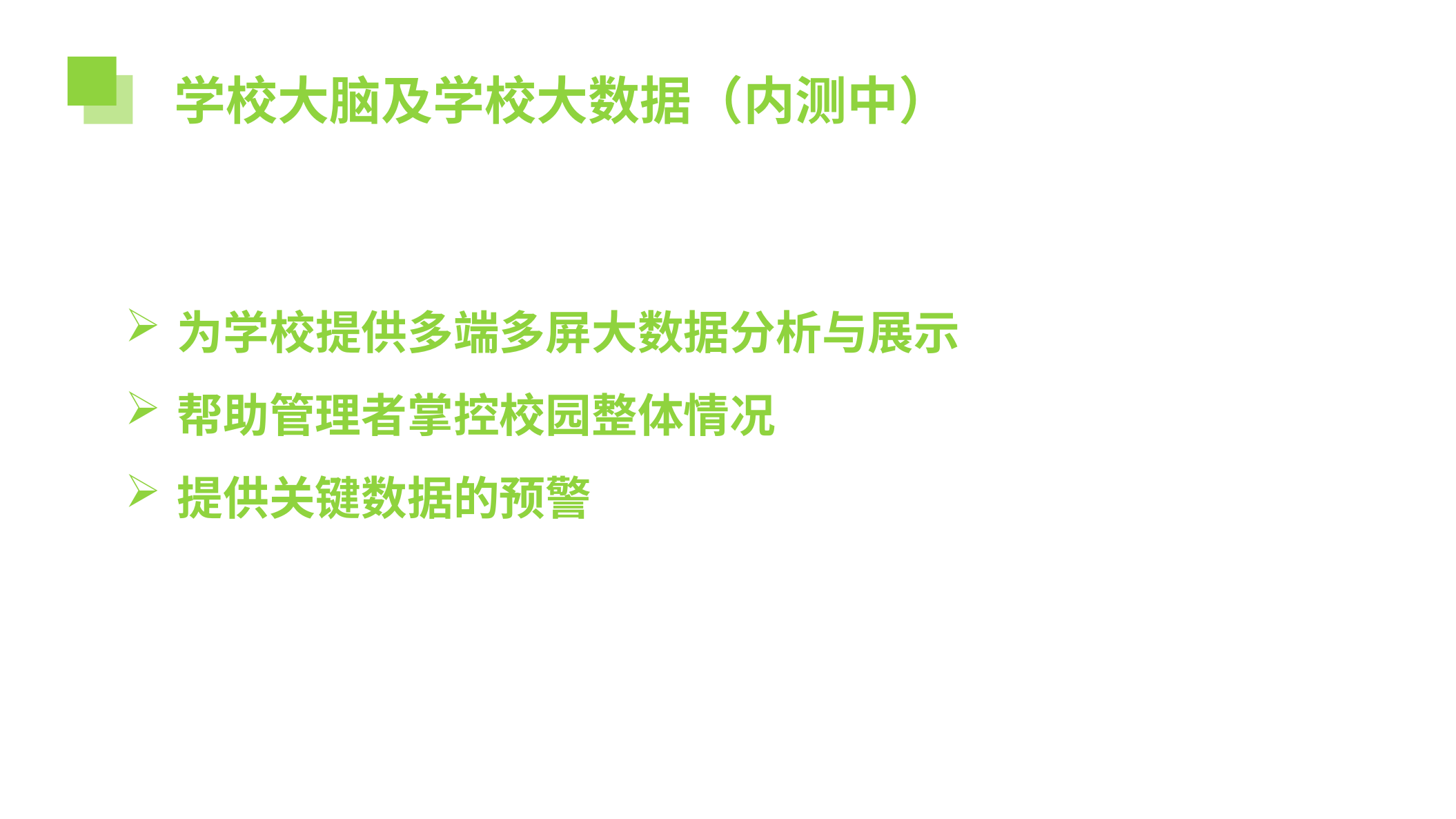

学校大脑及学校大数据（内测中）
为学校提供多端多屏大数据分析与展示
帮助管理者掌控校园整体情况
提供关键数据的预警